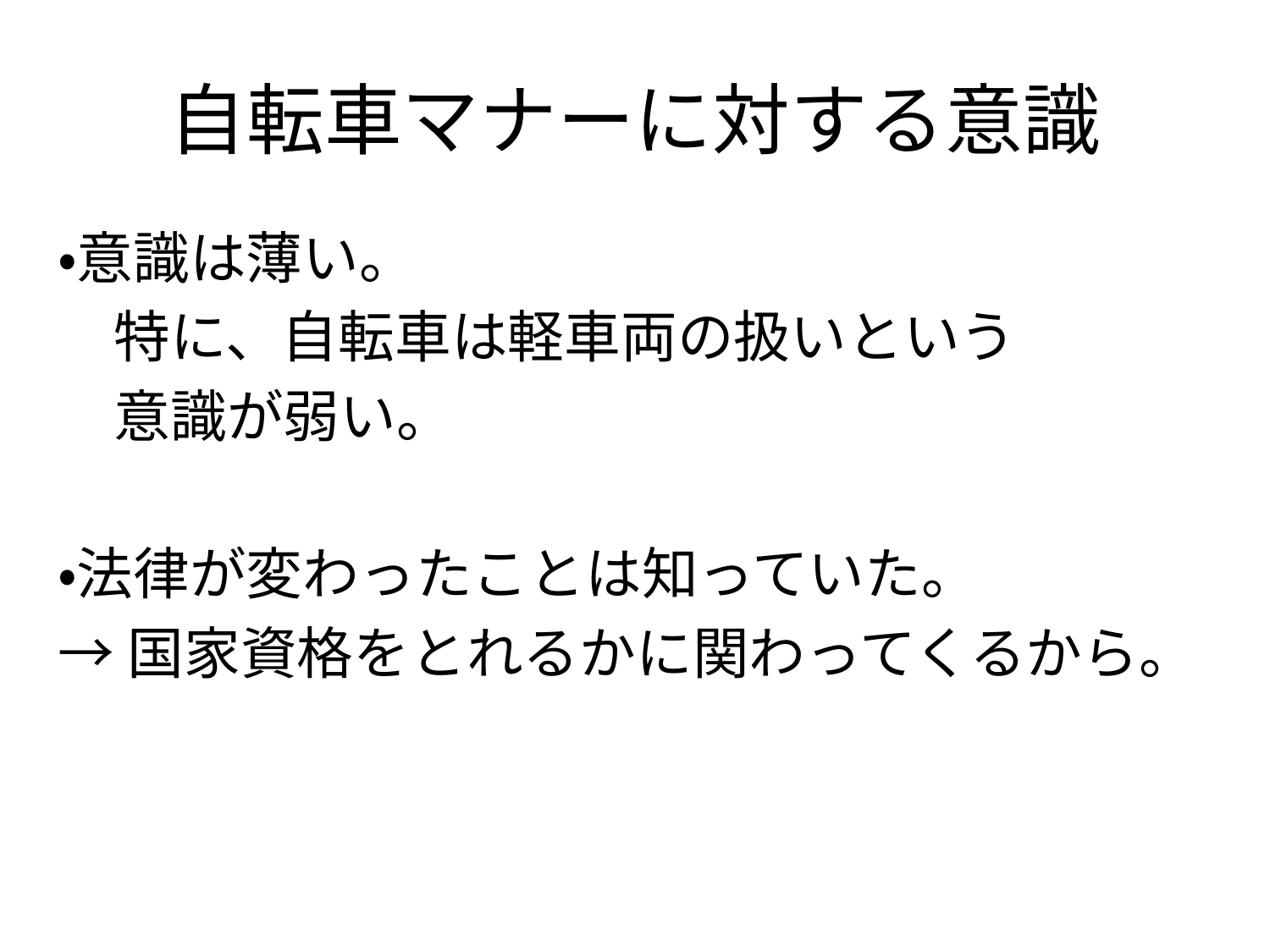

# 自転車マナーに対する意識
・意識は薄い。
　特に、自転車は軽車両の扱いという
　意識が弱い。

・法律が変わったことは知っていた。
→国家資格をとれるかに関わってくるから。